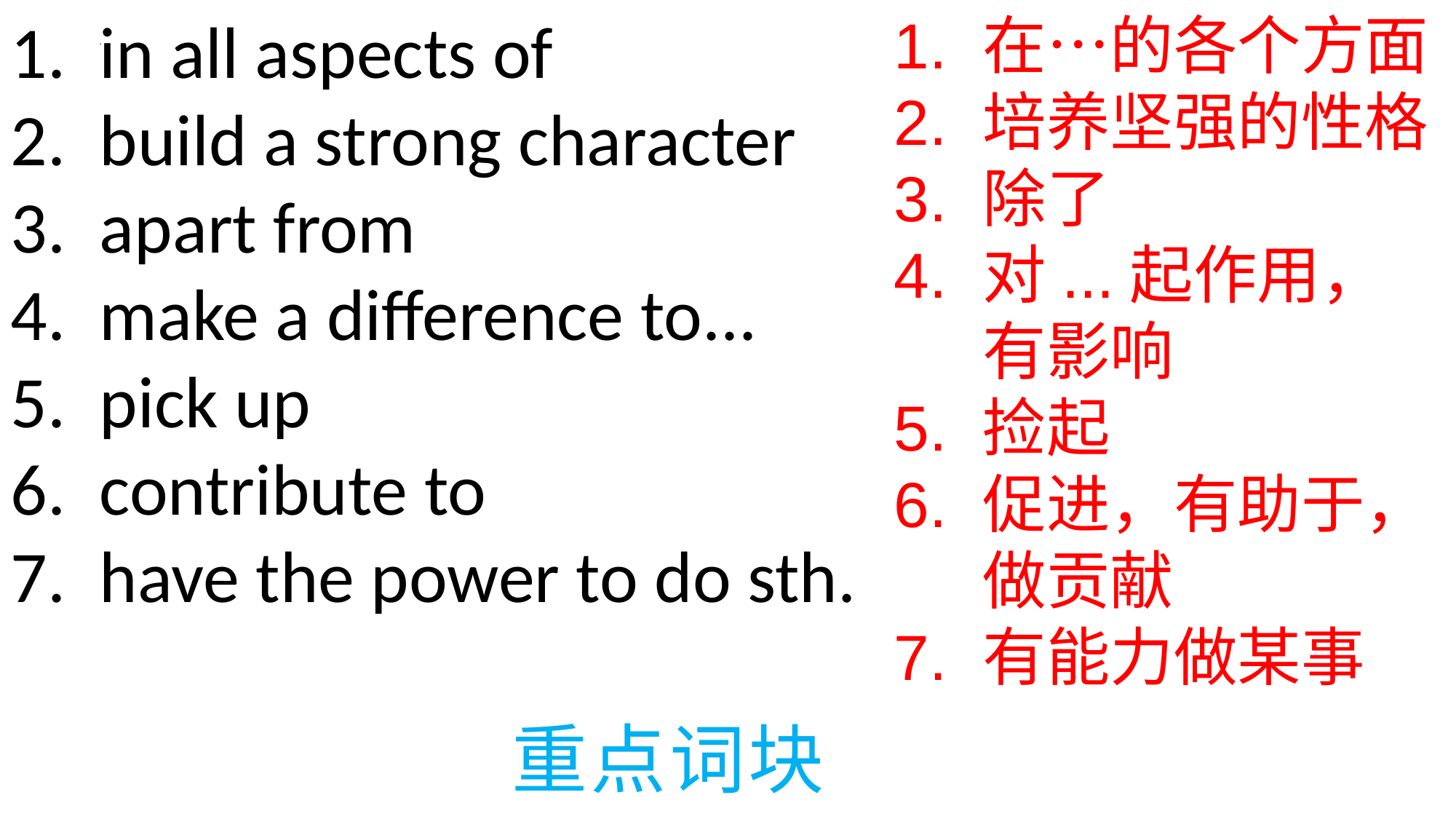

in all aspects of
build a strong character
apart from
make a difference to...
pick up
contribute to
have the power to do sth.
在…的各个方面
培养坚强的性格
除了
对...起作用，有影响
捡起
促进，有助于，做贡献
有能力做某事
0
重点词块